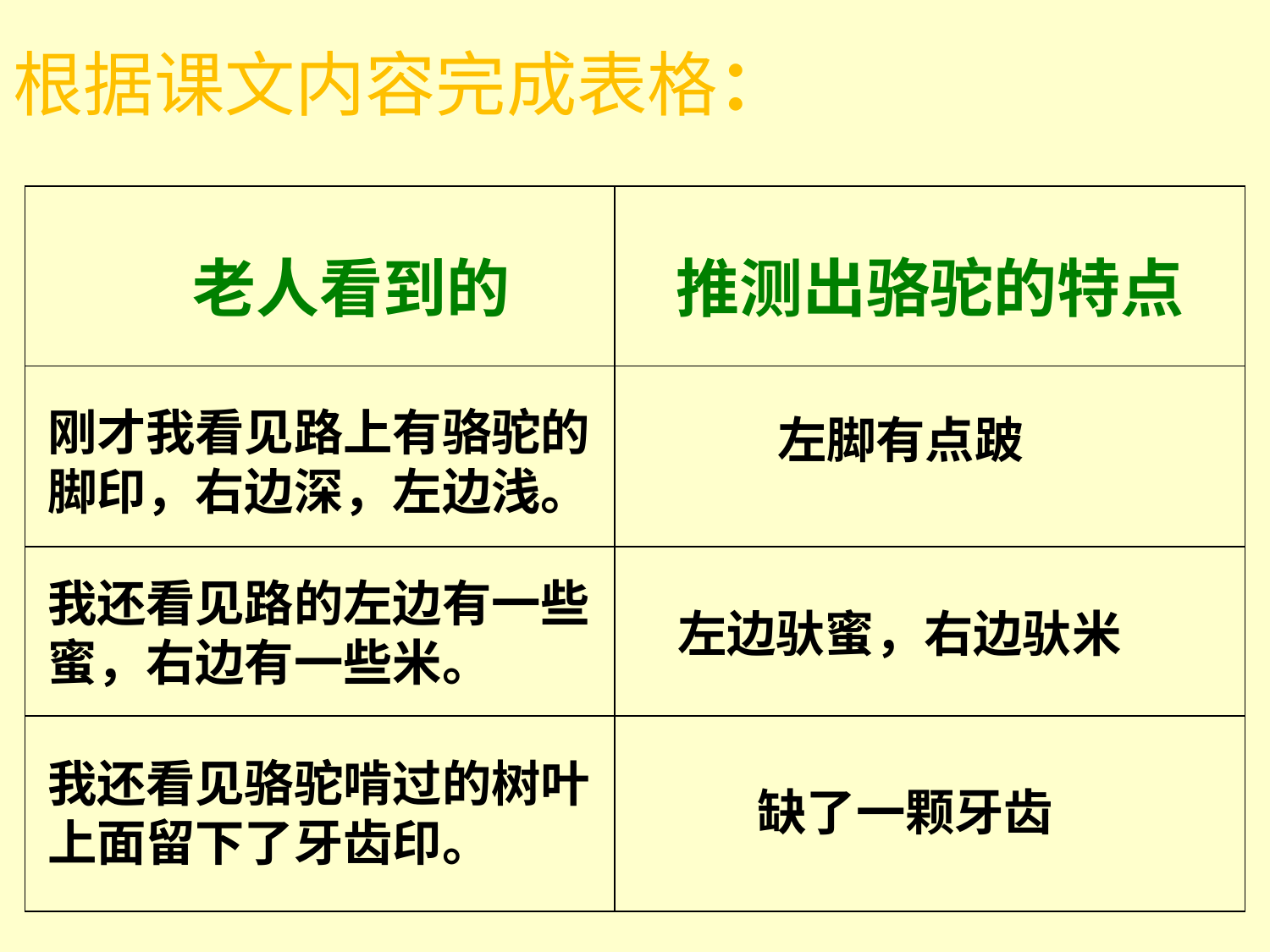

# 根据课文内容完成表格：
| 老人看到的 | 推测出骆驼的特点 |
| --- | --- |
|  |  |
|  |  |
|  |  |
刚才我看见路上有骆驼的脚印，右边深，左边浅。

左脚有点跛

我还看见路的左边有一些蜜，右边有一些米。

左边驮蜜，右边驮米

我还看见骆驼啃过的树叶上面留下了牙齿印。

缺了一颗牙齿